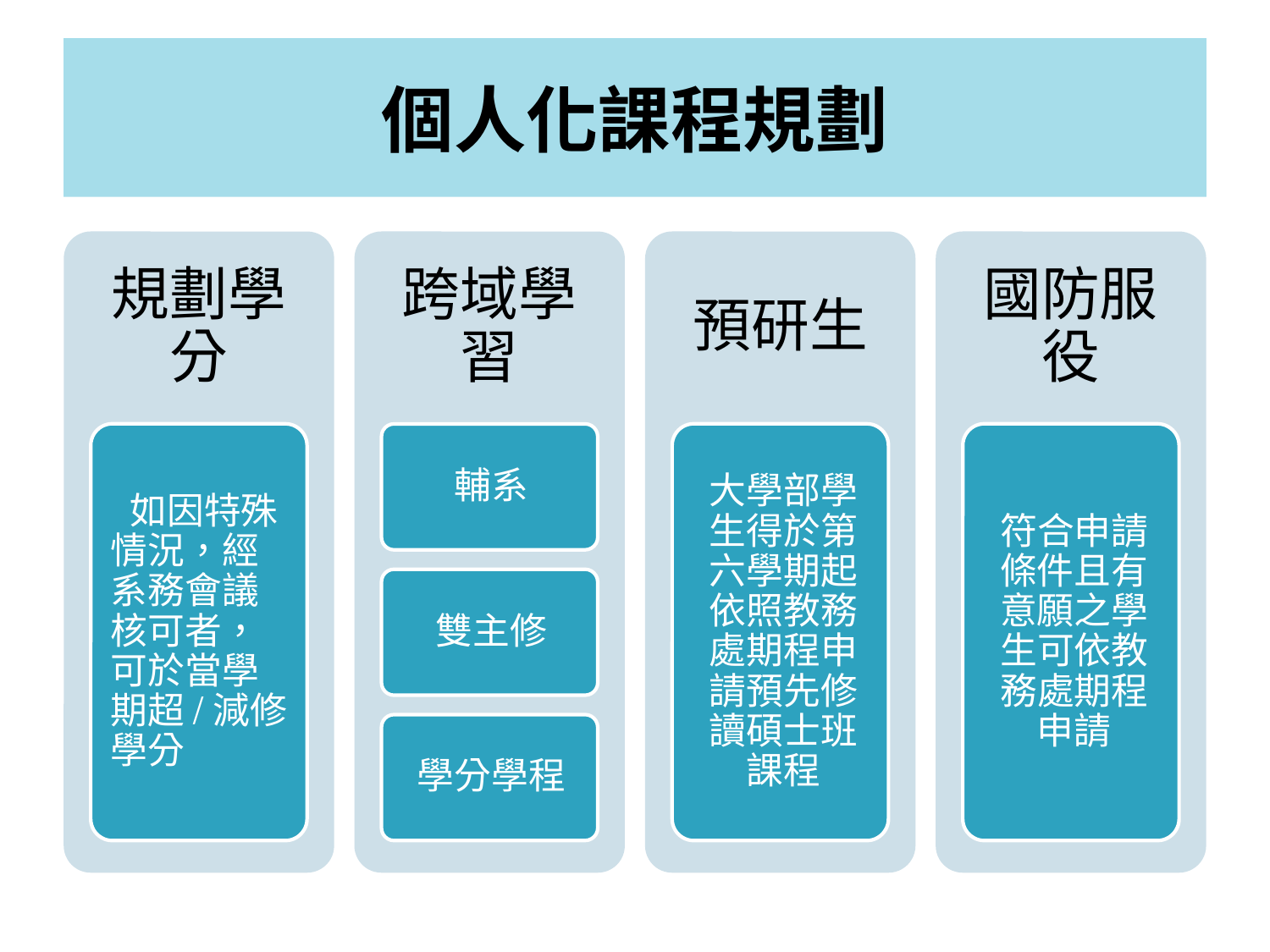

# 個人化課程規劃
規劃學分
 如因特殊情況，經系務會議核可者，可於當學期超/減修學分
跨域學習
輔系
雙主修
學分學程
預研生
大學部學生得於第六學期起依照教務處期程申請預先修讀碩士班課程
國防服役
符合申請條件且有意願之學生可依教務處期程申請